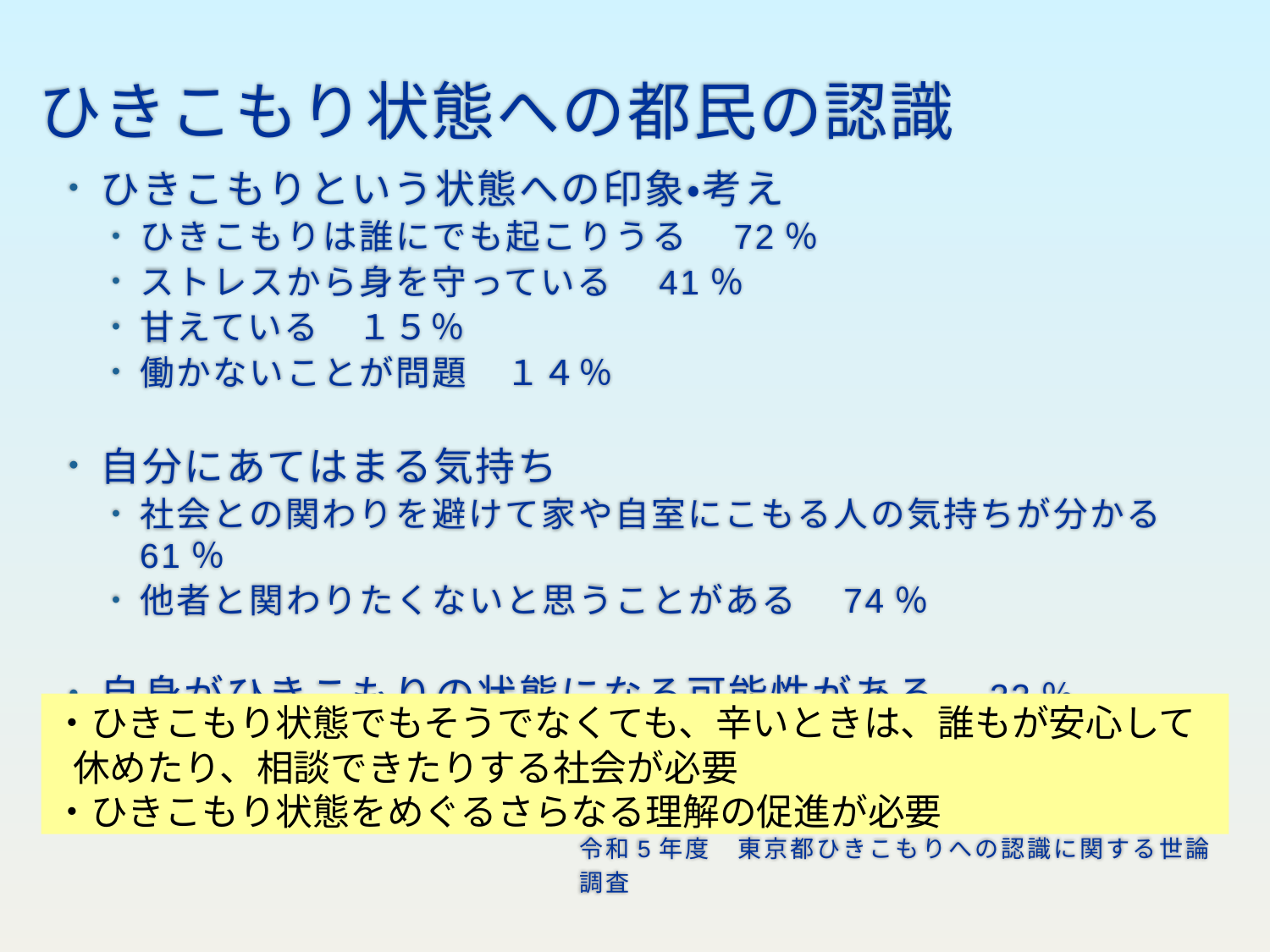

# ひきこもり状態への都民の認識
ひきこもりという状態への印象・考え
ひきこもりは誰にでも起こりうる　72％
ストレスから身を守っている　41％
甘えている　１５％
働かないことが問題　１４％

自分にあてはまる気持ち
社会との関わりを避けて家や自室にこもる人の気持ちが分かる　61％
他者と関わりたくないと思うことがある　74％

自身がひきこもりの状態になる可能性がある　22％
・ひきこもり状態でもそうでなくても、辛いときは、誰もが安心して休めたり、相談できたりする社会が必要
・ひきこもり状態をめぐるさらなる理解の促進が必要
令和5年度　東京都ひきこもりへの認識に関する世論調査